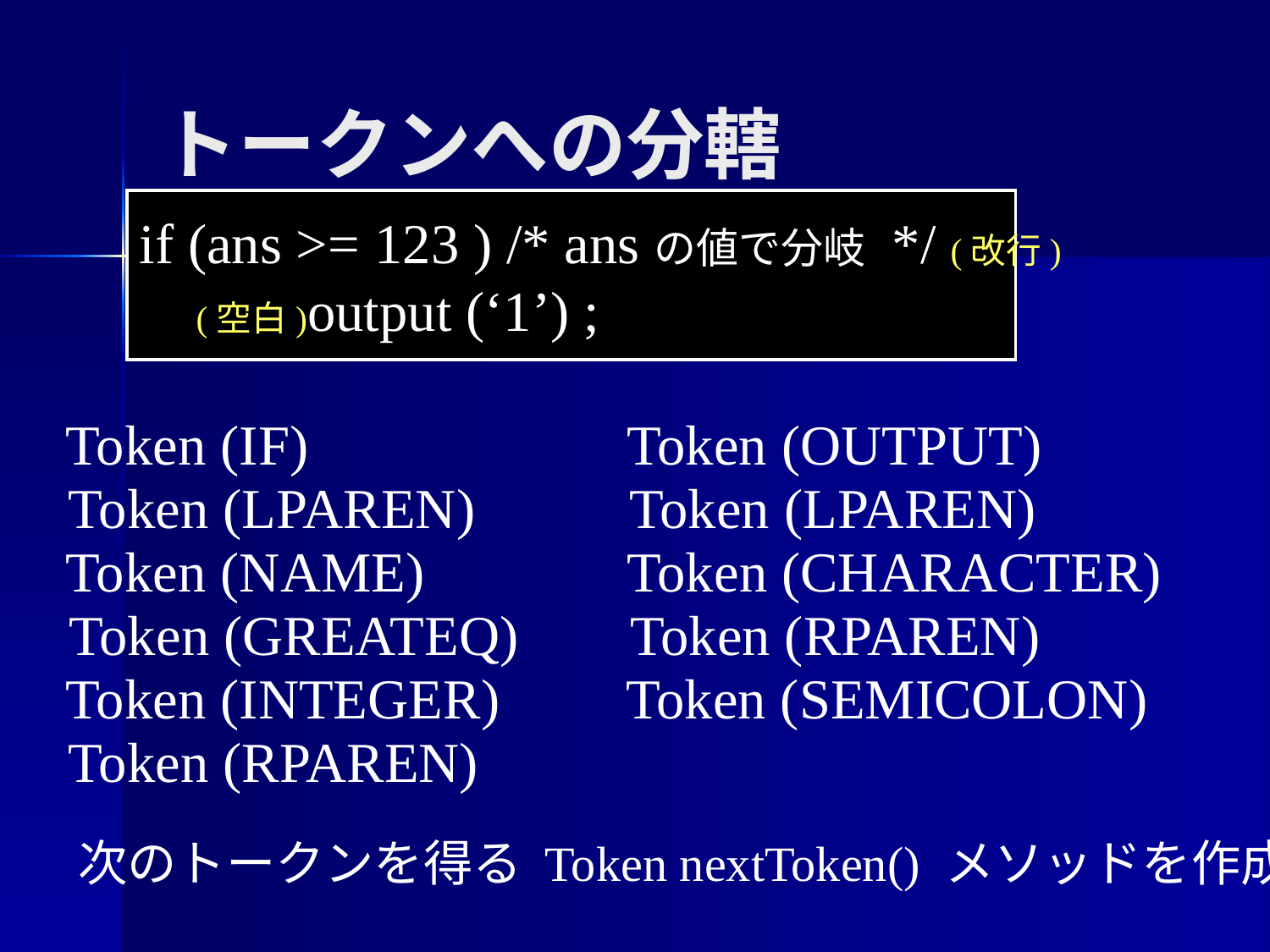

# トークンへの分轄
if (ans >= 123 ) /* ansの値で分岐 */ (改行)
    (空白)output (‘1’) ;
Token (IF)
Token (OUTPUT)
Token (LPAREN)
Token (LPAREN)
Token (NAME)
Token (CHARACTER)
Token (GREATEQ)
Token (RPAREN)
Token (INTEGER)
Token (SEMICOLON)
Token (RPAREN)
次のトークンを得る Token nextToken() メソッドを作成